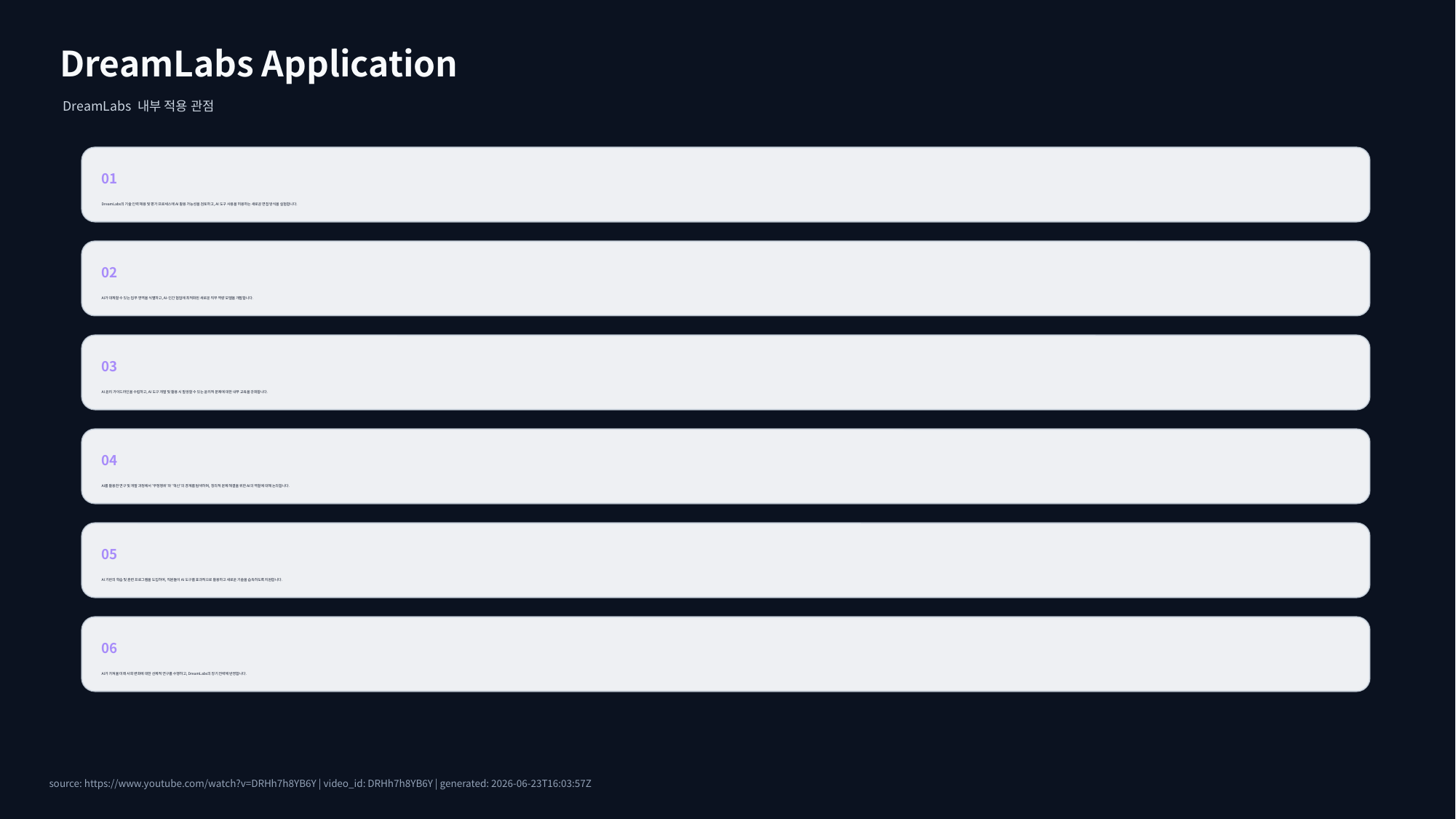

DreamLabs Application
DreamLabs 내부 적용 관점

01
DreamLabs의 기술 인력 채용 및 평가 프로세스에 AI 활용 가능성을 검토하고, AI 도구 사용을 허용하는 새로운 면접 방식을 실험합니다.

02
AI가 대체할 수 있는 업무 영역을 식별하고, AI-인간 협업에 최적화된 새로운 직무 역량 모델을 개발합니다.

03
AI 윤리 가이드라인을 수립하고, AI 도구 개발 및 활용 시 발생할 수 있는 윤리적 문제에 대한 내부 교육을 강화합니다.

04
AI를 활용한 연구 및 개발 과정에서 '부정행위'와 '혁신'의 경계를 탐색하며, 창의적 문제 해결을 위한 AI의 역할에 대해 논의합니다.

05
AI 기반의 학습 및 훈련 프로그램을 도입하여, 직원들이 AI 도구를 효과적으로 활용하고 새로운 기술을 습득하도록 지원합니다.

06
AI가 가져올 미래 사회 변화에 대한 선제적 연구를 수행하고, DreamLabs의 장기 전략에 반영합니다.
source: https://www.youtube.com/watch?v=DRHh7h8YB6Y | video_id: DRHh7h8YB6Y | generated: 2026-06-23T16:03:57Z